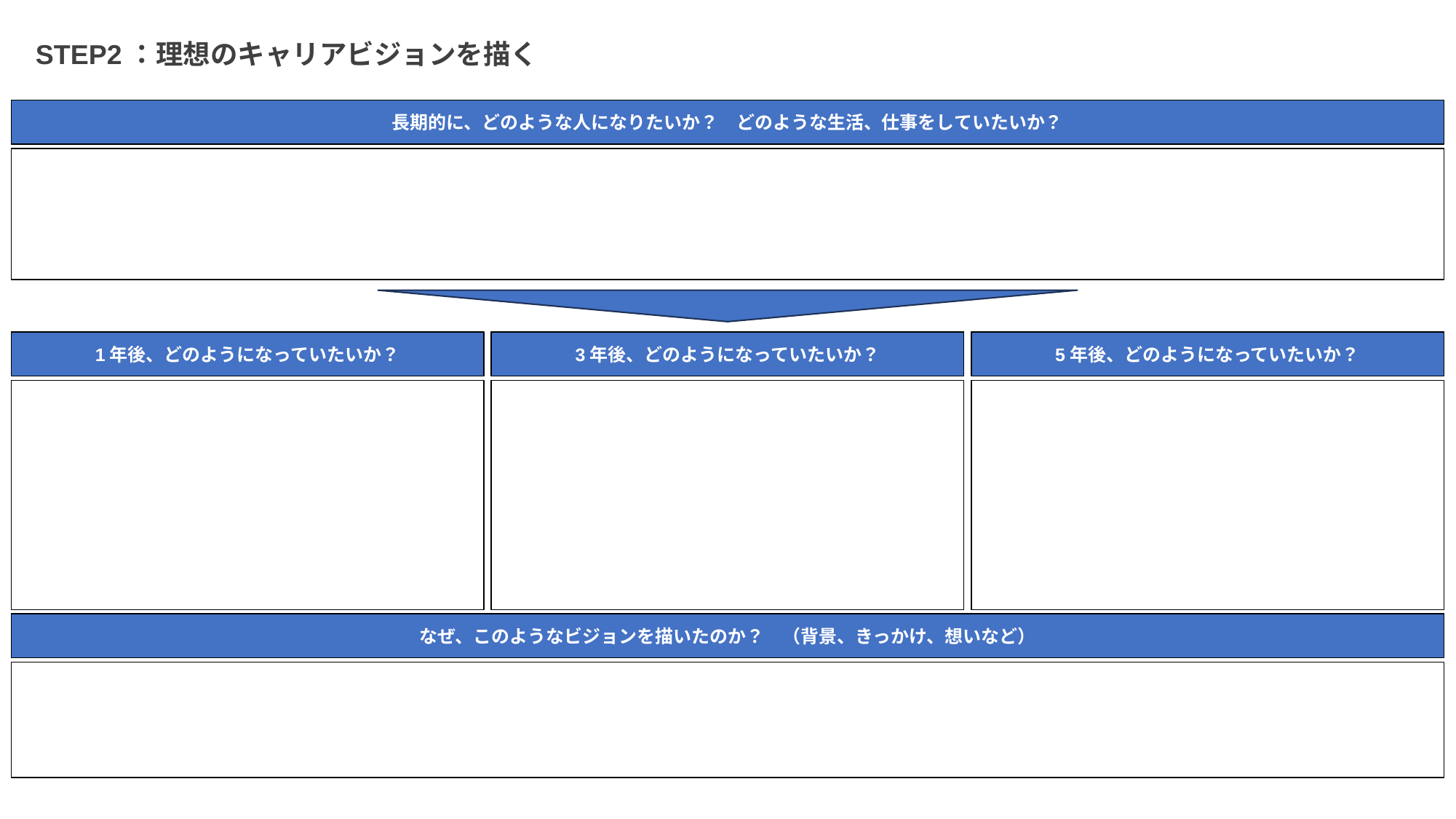

STEP2：理想のキャリアビジョンを描く
長期的に、どのような人になりたいか？　どのような生活、仕事をしていたいか？

1年後、どのようになっていたいか？
3年後、どのようになっていたいか？
5年後、どのようになっていたいか？

なぜ、このようなビジョンを描いたのか？　（背景、きっかけ、想いなど）